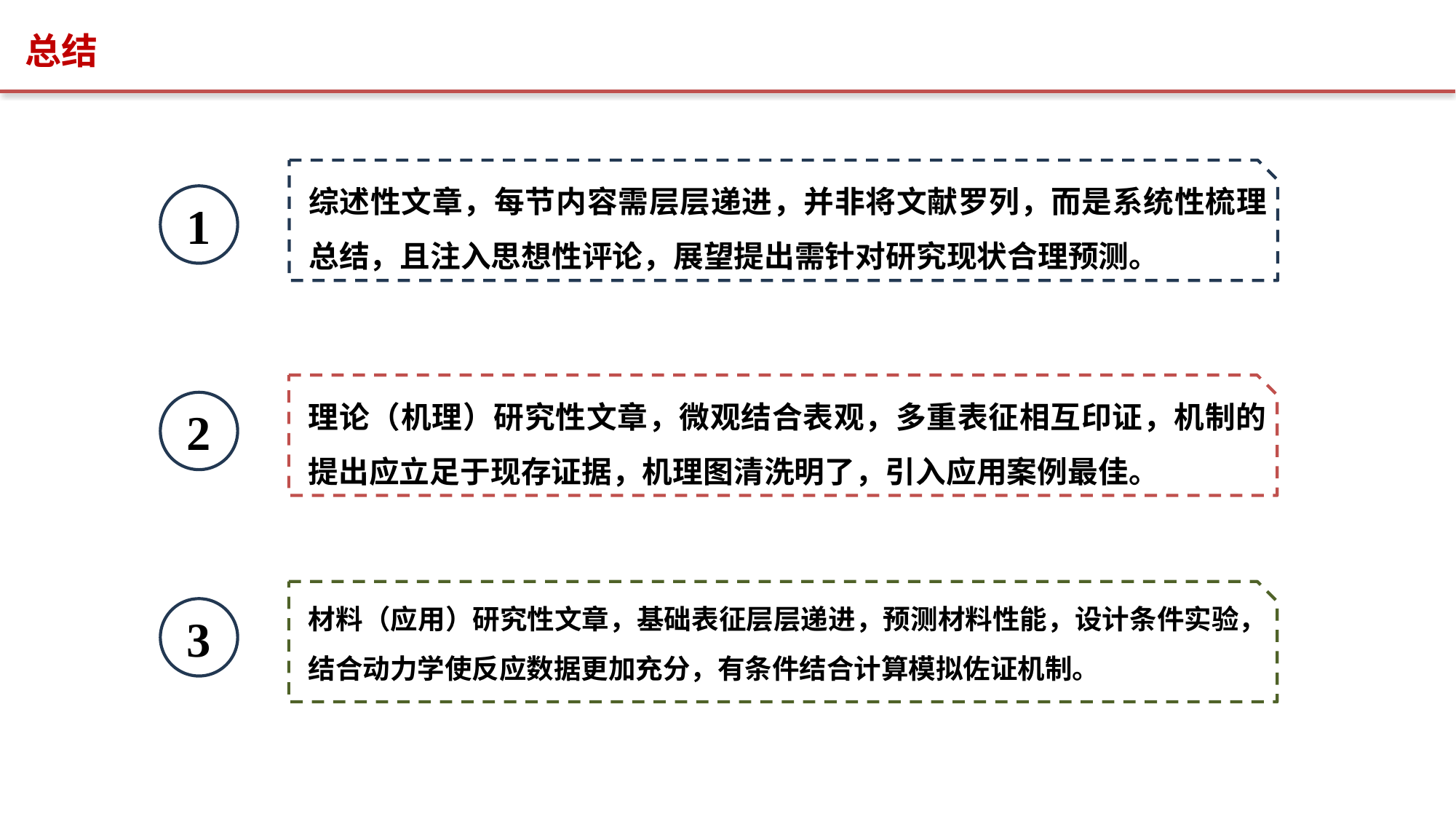

总结
综述性文章，每节内容需层层递进，并非将文献罗列，而是系统性梳理总结，且注入思想性评论，展望提出需针对研究现状合理预测。

1
理论（机理）研究性文章，微观结合表观，多重表征相互印证，机制的提出应立足于现存证据，机理图清洗明了，引入应用案例最佳。

2
材料（应用）研究性文章，基础表征层层递进，预测材料性能，设计条件实验，结合动力学使反应数据更加充分，有条件结合计算模拟佐证机制。

3